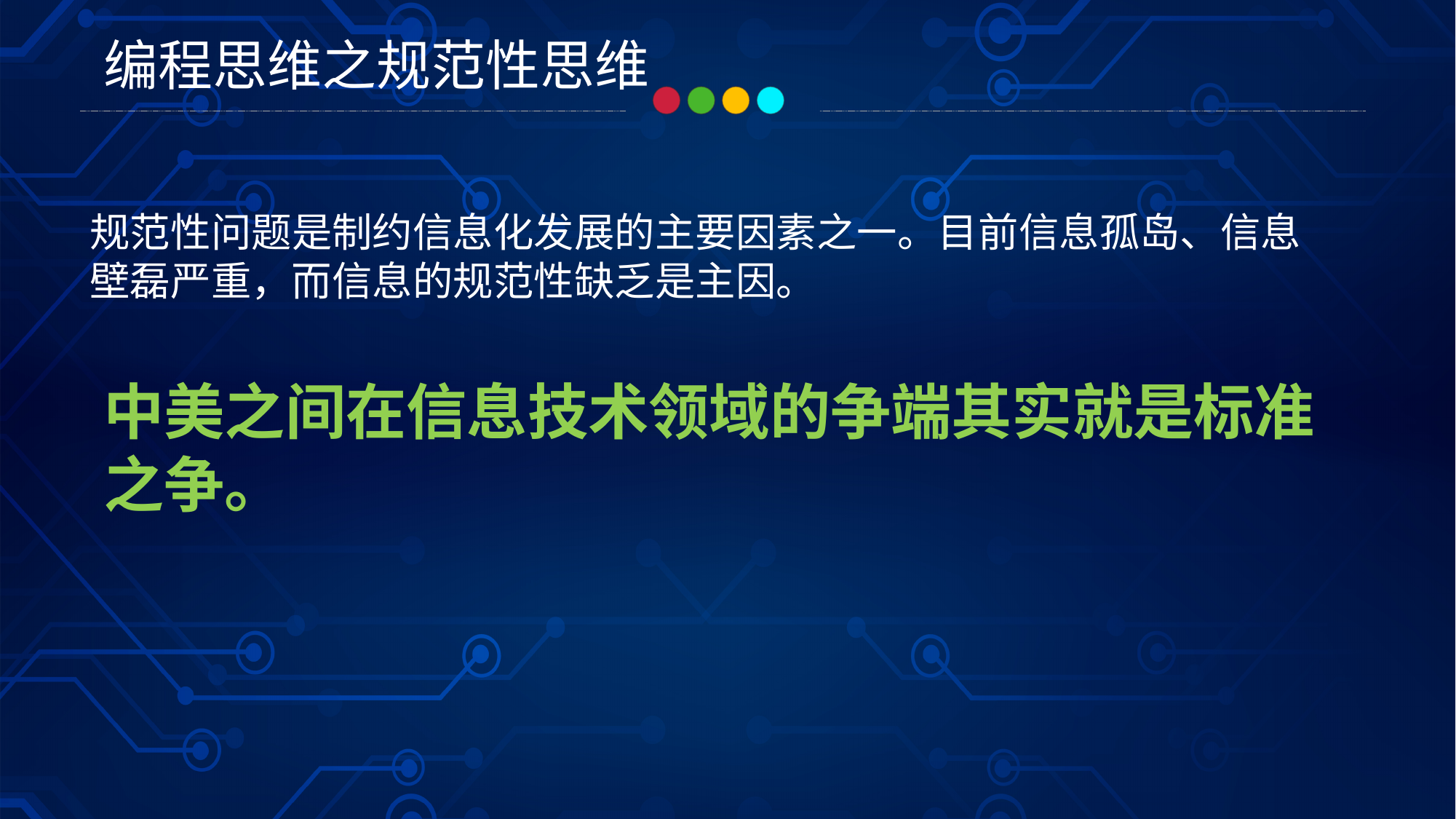

编程思维之规范性思维
规范性问题是制约信息化发展的主要因素之一。目前信息孤岛、信息壁磊严重，而信息的规范性缺乏是主因。
# 中美之间在信息技术领域的争端其实就是标准之争。